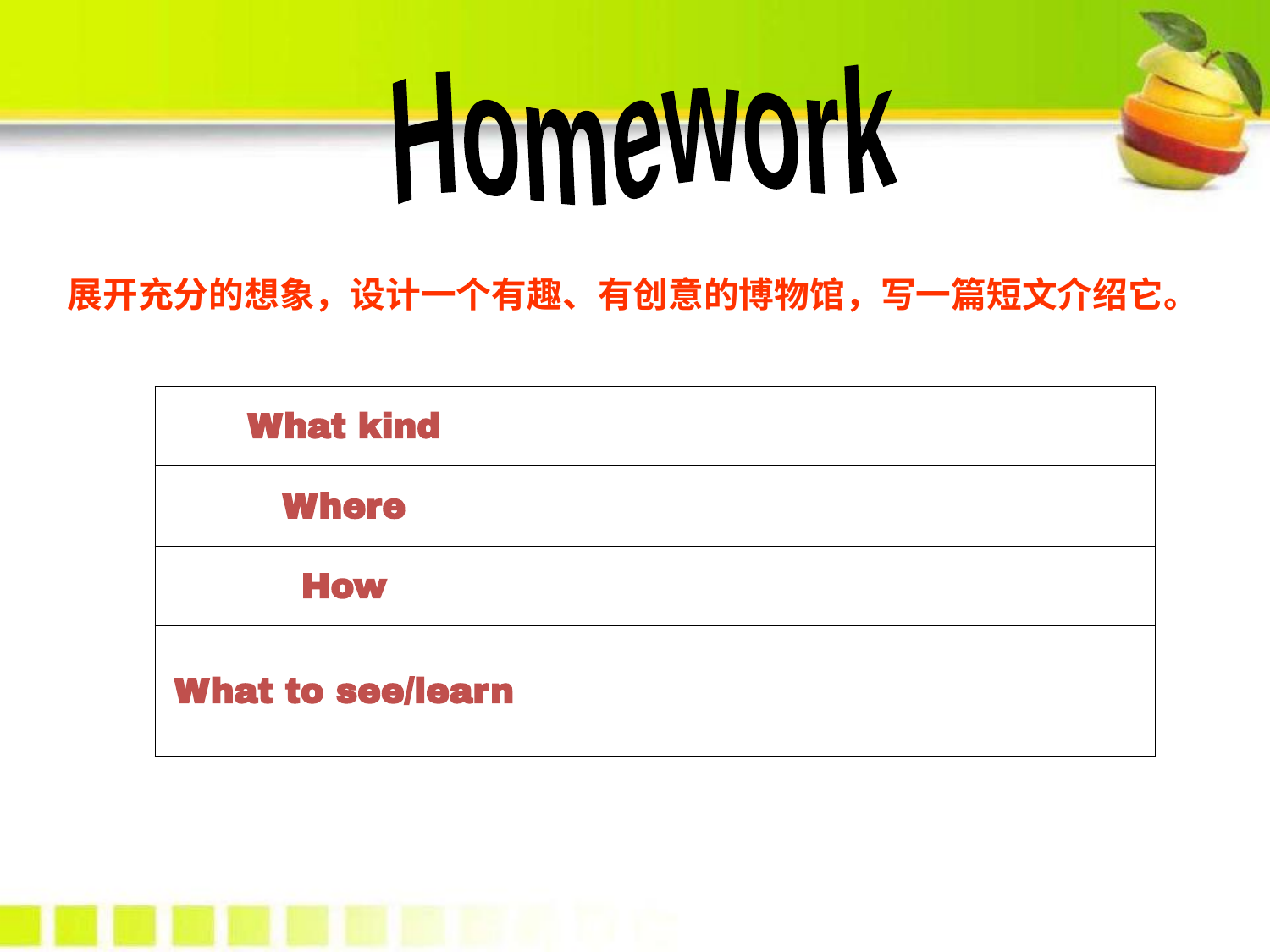

Homework
展开充分的想象，设计一个有趣、有创意的博物馆，写一篇短文介绍它。
| What kind |  |
| --- | --- |
| Where |  |
| How |  |
| What to see/learn |  |